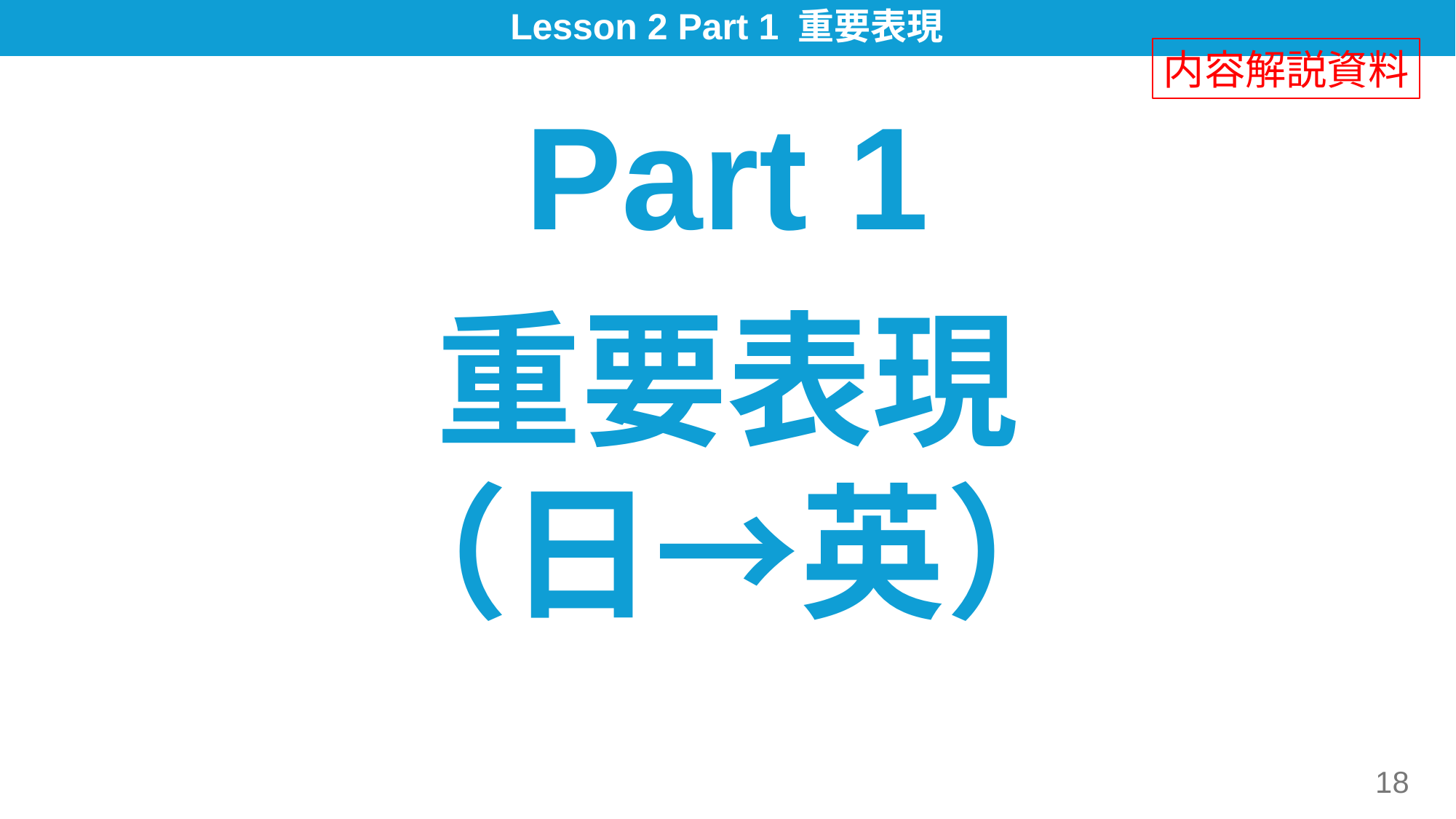

# Lesson 2 Part 1 重要表現
内容解説資料
Part 1

重要表現
（日→英）

18